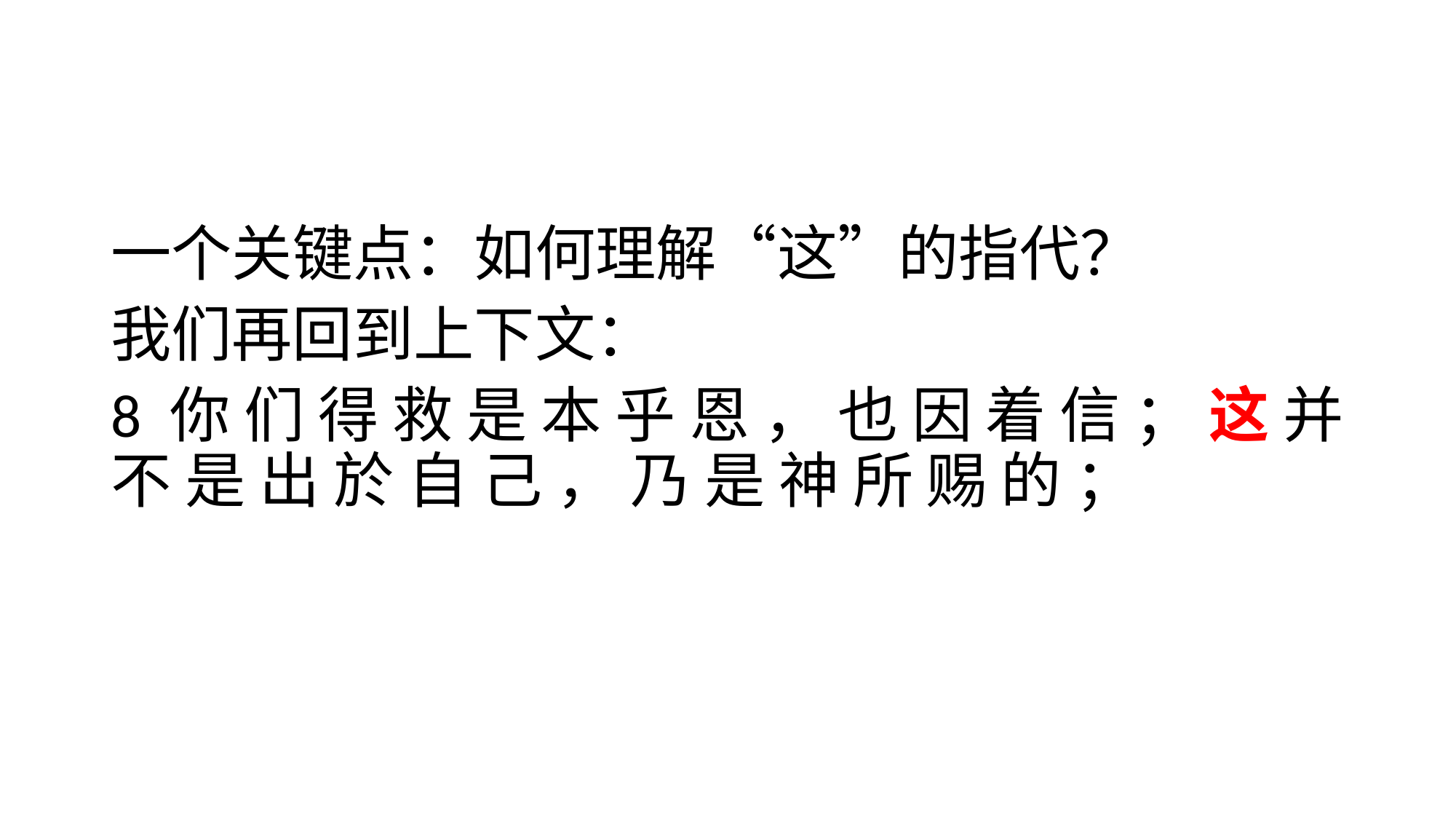

#
一个关键点：如何理解“这”的指代？
我们再回到上下文：
8 你 们 得 救 是 本 乎 恩 ， 也 因 着 信 ； 这 并 不 是 出 於 自 己 ， 乃 是 神 所 赐 的 ；